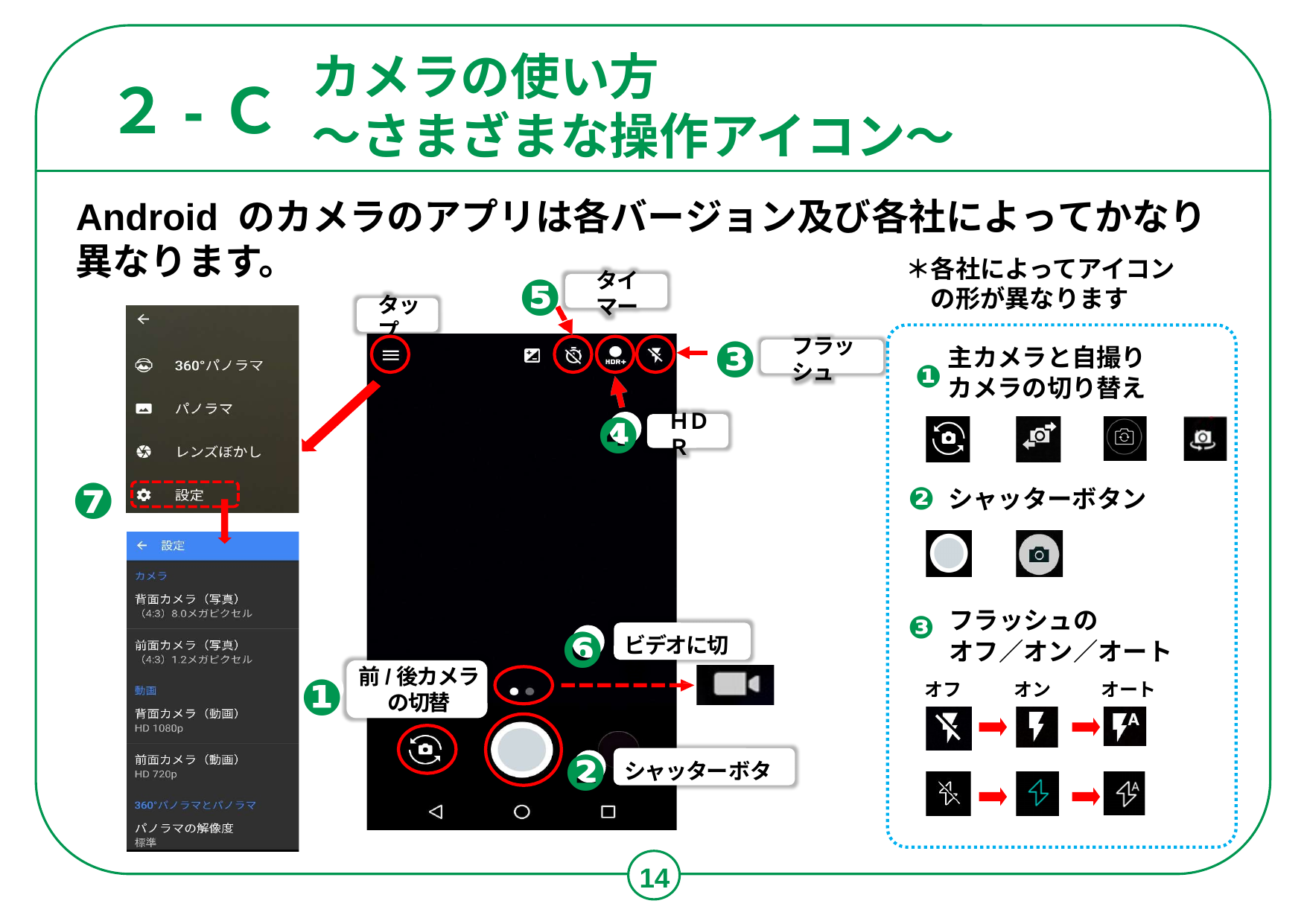

カメラの使い方
～さまざまな操作アイコン～
２-Ｃ
Android のカメラのアプリは各バージョン及び各社によってかなり
異なります。

＊各社によってアイコン
　の形が異なります
❺
タイマー
タップ

主カメラと自撮り
カメラの切り替え

シャッターボタン

フラッシュの
オフ／オン／オート
オフ
オン
オート

❸

フラッシュ
❶

❹

ＨＤＲ
❼

❷

❸

❻

ビデオに切替
前/後カメラ
の切替
❶

❷

シャッターボタン